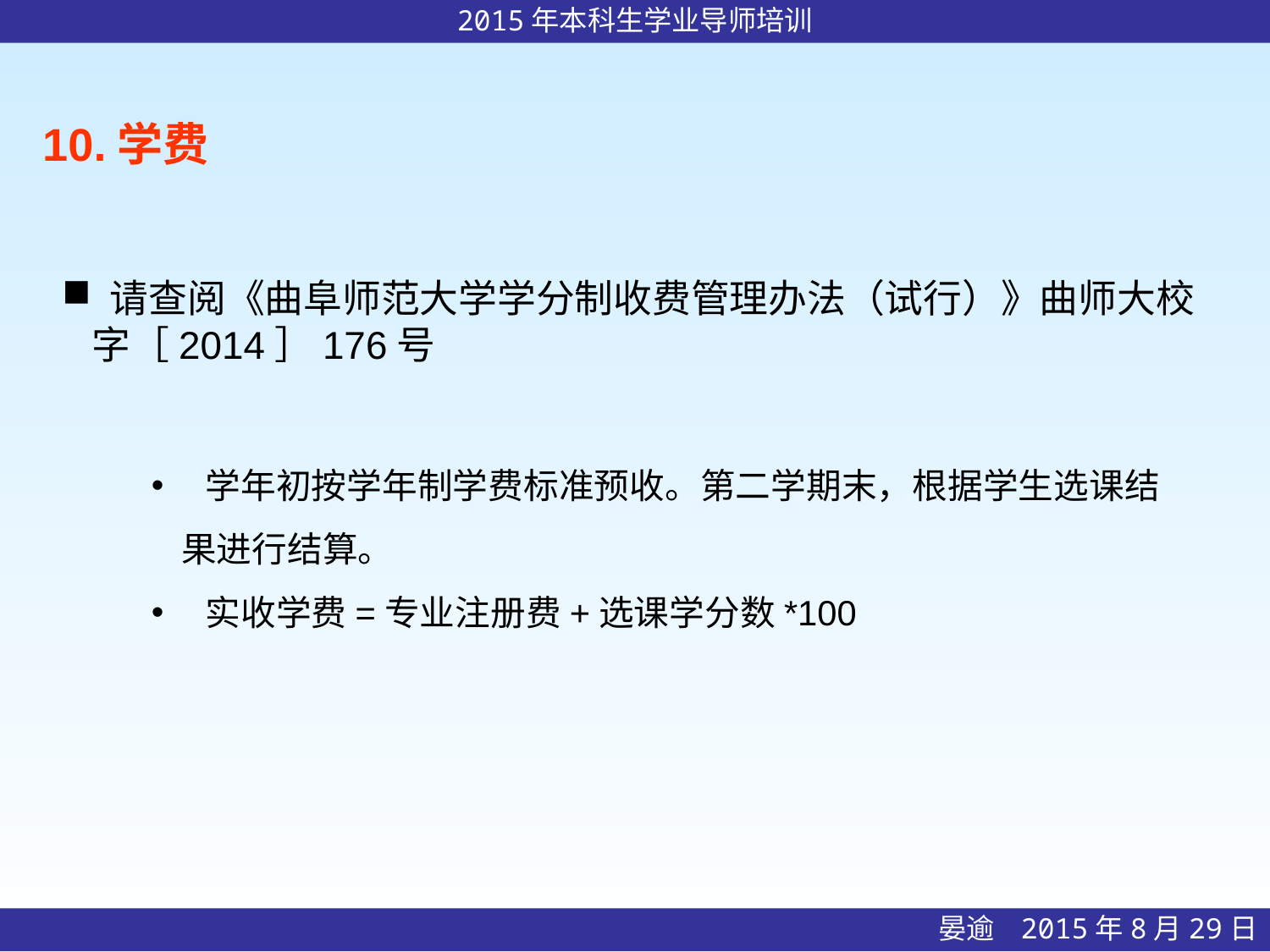

10.学费
 请查阅《曲阜师范大学学分制收费管理办法（试行）》曲师大校字［2014］176号
  学年初按学年制学费标准预收。第二学期末，根据学生选课结果进行结算。
  实收学费=专业注册费+选课学分数*100